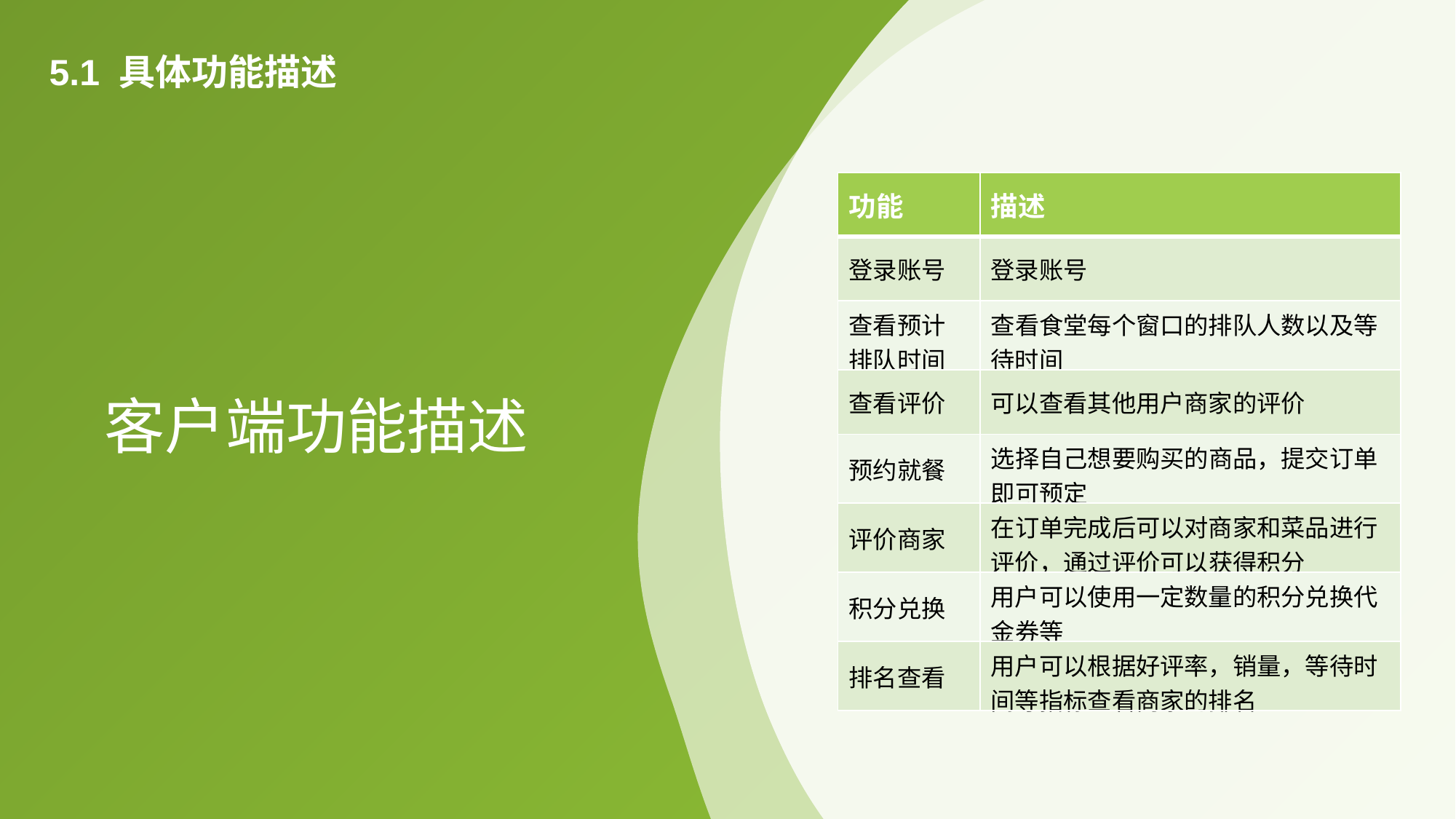

5.1 具体功能描述
| 功能 | 描述 |
| --- | --- |
| 登录账号 | 登录账号 |
| 查看预计排队时间 | 查看食堂每个窗口的排队人数以及等待时间 |
| 查看评价 | 可以查看其他用户商家的评价 |
| 预约就餐 | 选择自己想要购买的商品，提交订单即可预定 |
| 评价商家 | 在订单完成后可以对商家和菜品进行评价，通过评价可以获得积分 |
| 积分兑换 | 用户可以使用一定数量的积分兑换代金券等 |
| 排名查看 | 用户可以根据好评率，销量，等待时间等指标查看商家的排名 |
点击此处添加标题
标题数字等都可以通过点击和重新输入进行更改，顶部“开始”面板中可以对字体、字号、颜色、行距等进行修改。建议正文8-14号字，1.3倍字间距。标题数字等都可以通过点击和重新输入进行更改，顶部“开始”面板中可以对字体、字号、颜色、行距等进行修改。建议正文8-14号字，1.3倍字间距。
客户端功能描述